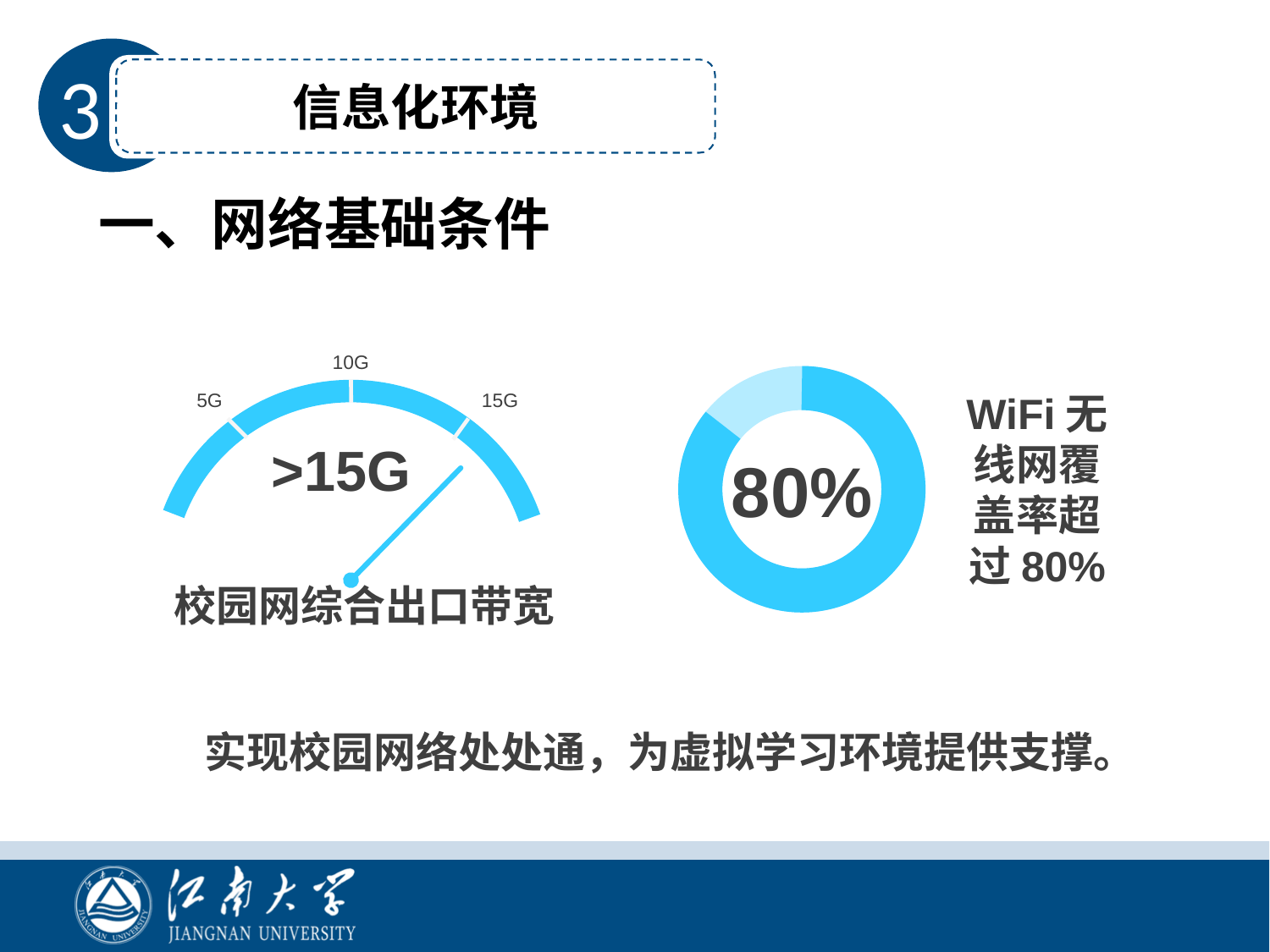

信息化环境

3
一、网络基础条件
10G
WiFi无线网覆盖率超过80%
5G
15G
80%

>15G
校园网综合出口带宽
实现校园网络处处通，为虚拟学习环境提供支撑。